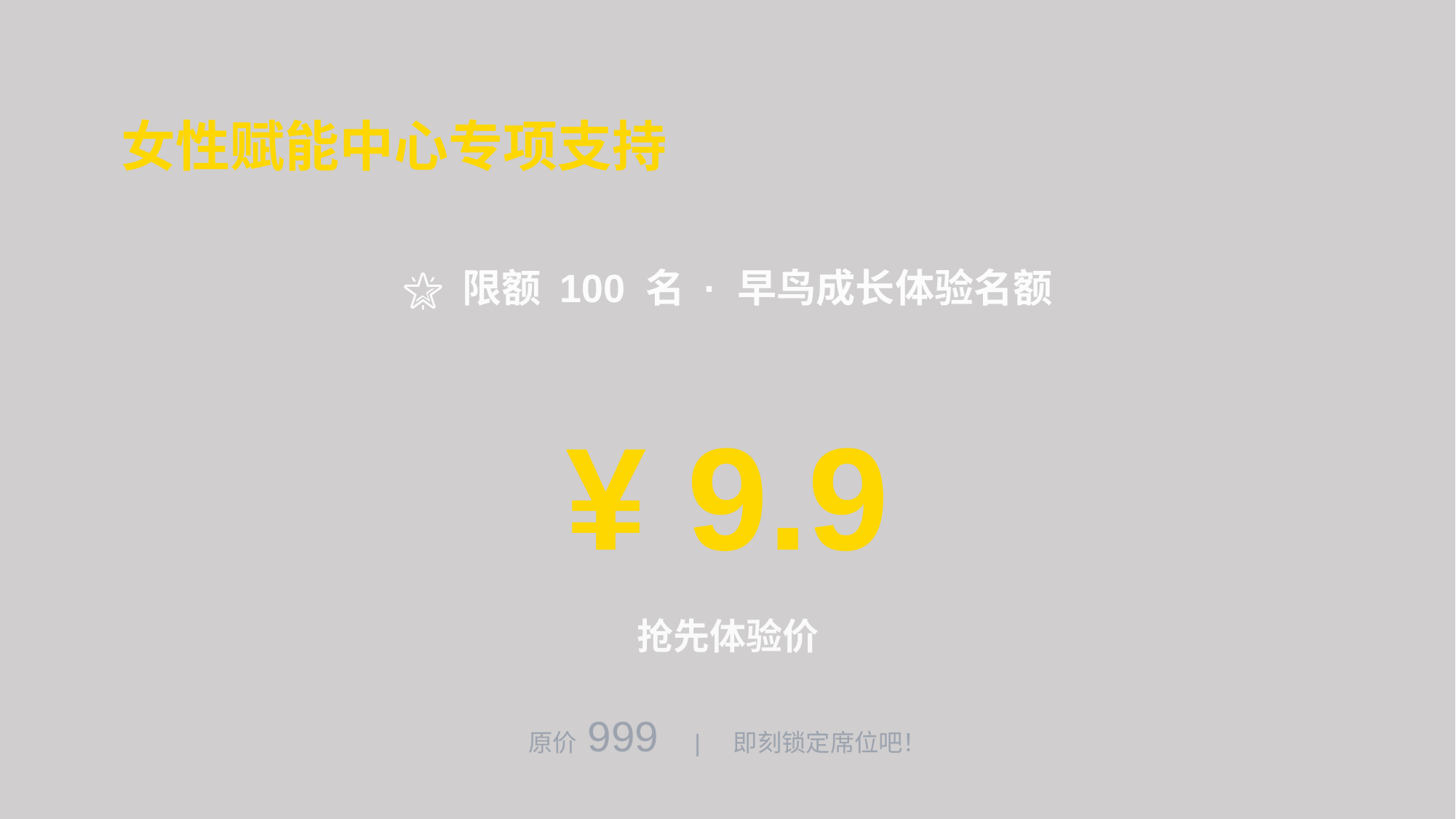

女性赋能中心专项支持
🌟 限额 100 名 · 早鸟成长体验名额
¥ 9.9
抢先体验价
原价 999   |    即刻锁定席位吧！